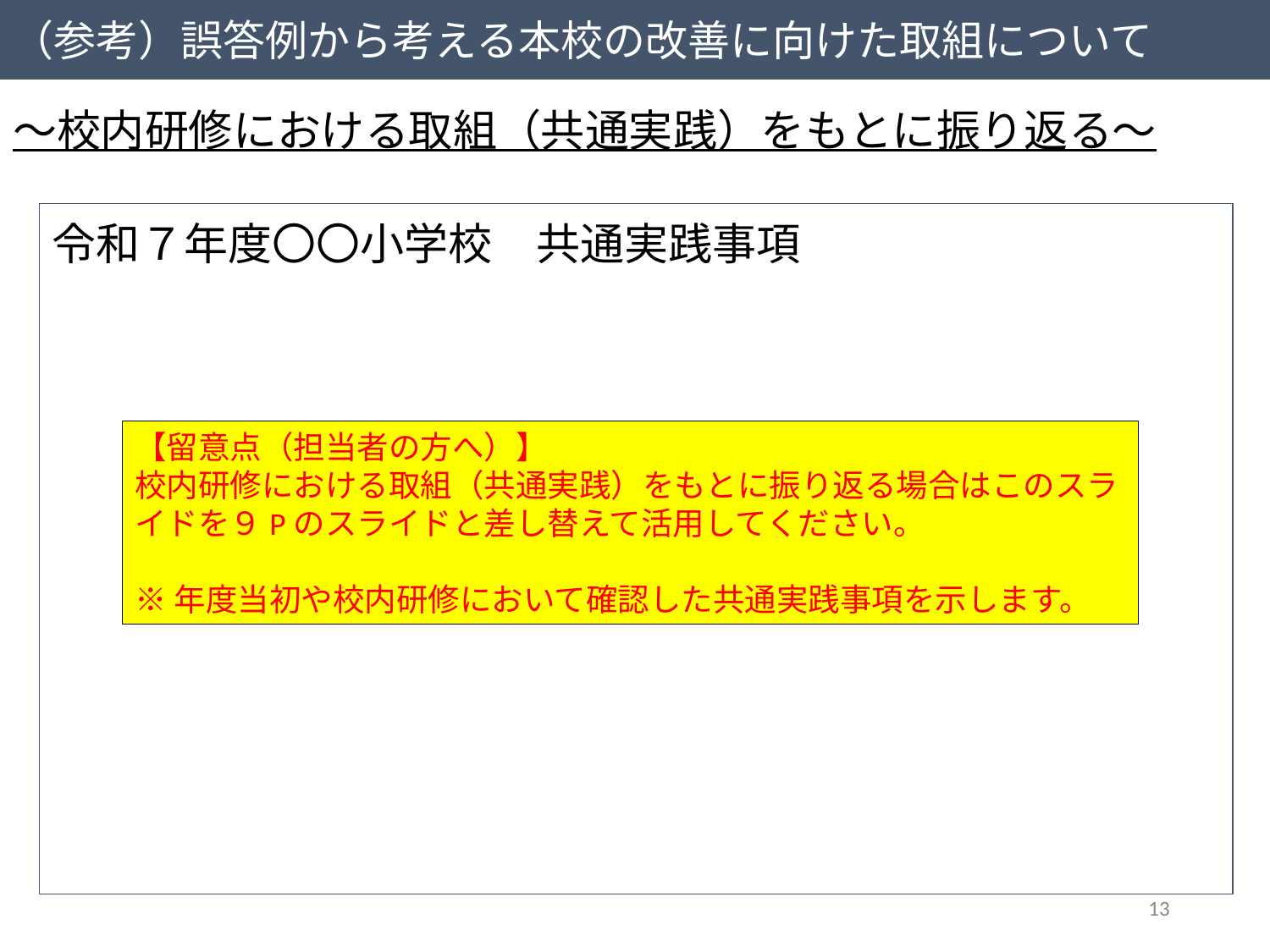

（参考）誤答例から考える本校の改善に向けた取組について
～校内研修における取組（共通実践）をもとに振り返る～
令和７年度〇〇小学校　共通実践事項
【留意点（担当者の方へ）】
校内研修における取組（共通実践）をもとに振り返る場合はこのスライドを９Pのスライドと差し替えて活用してください。

※年度当初や校内研修において確認した共通実践事項を示します。
13